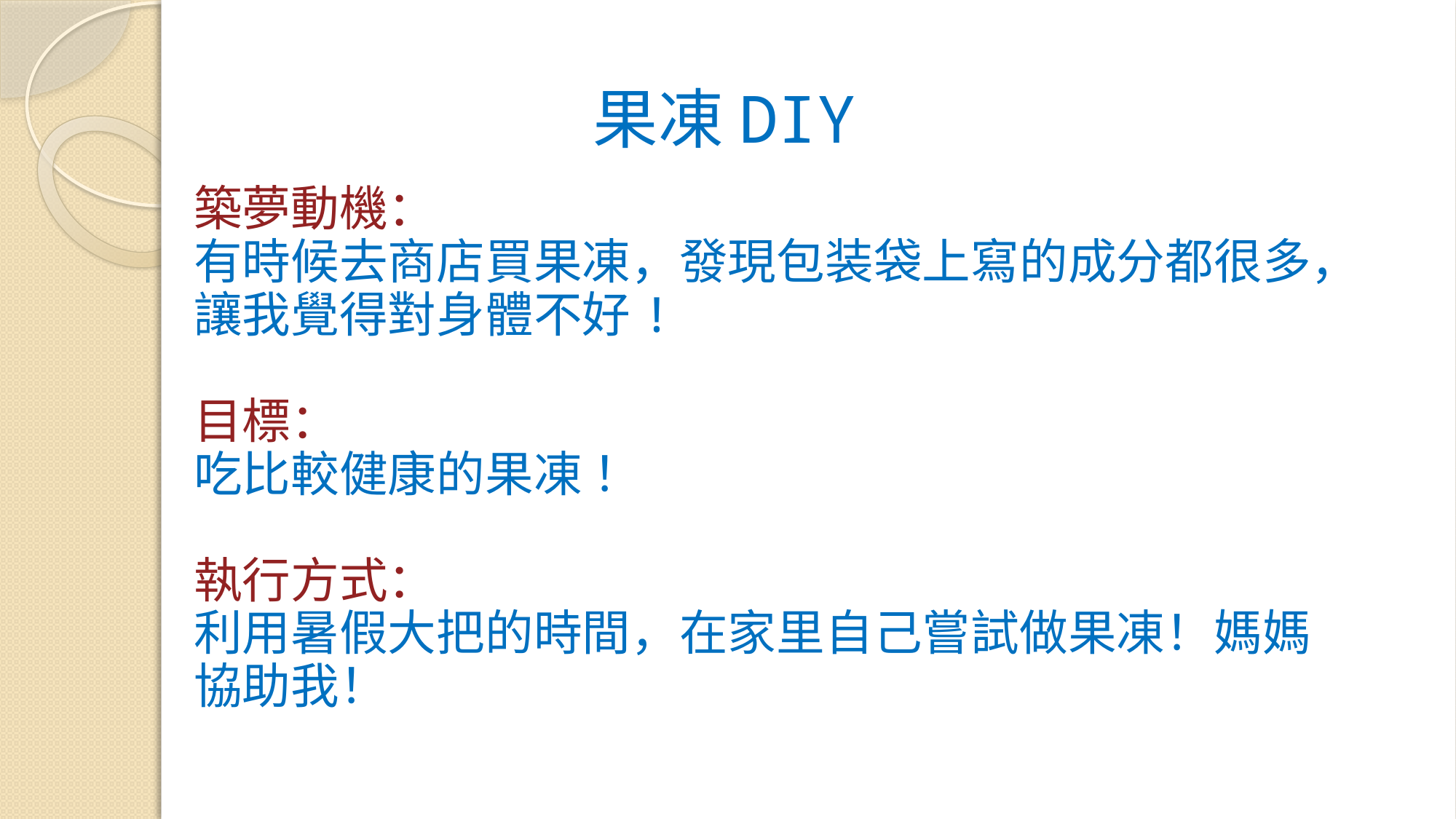

# 果凍DIY
築夢動機：
有時候去商店買果凍，發現包装袋上寫的成分都很多，讓我覺得對身體不好!

目標：
吃比較健康的果凍 ！

執行方式：
利用暑假大把的時間，在家里自己嘗試做果凍！媽媽協助我！